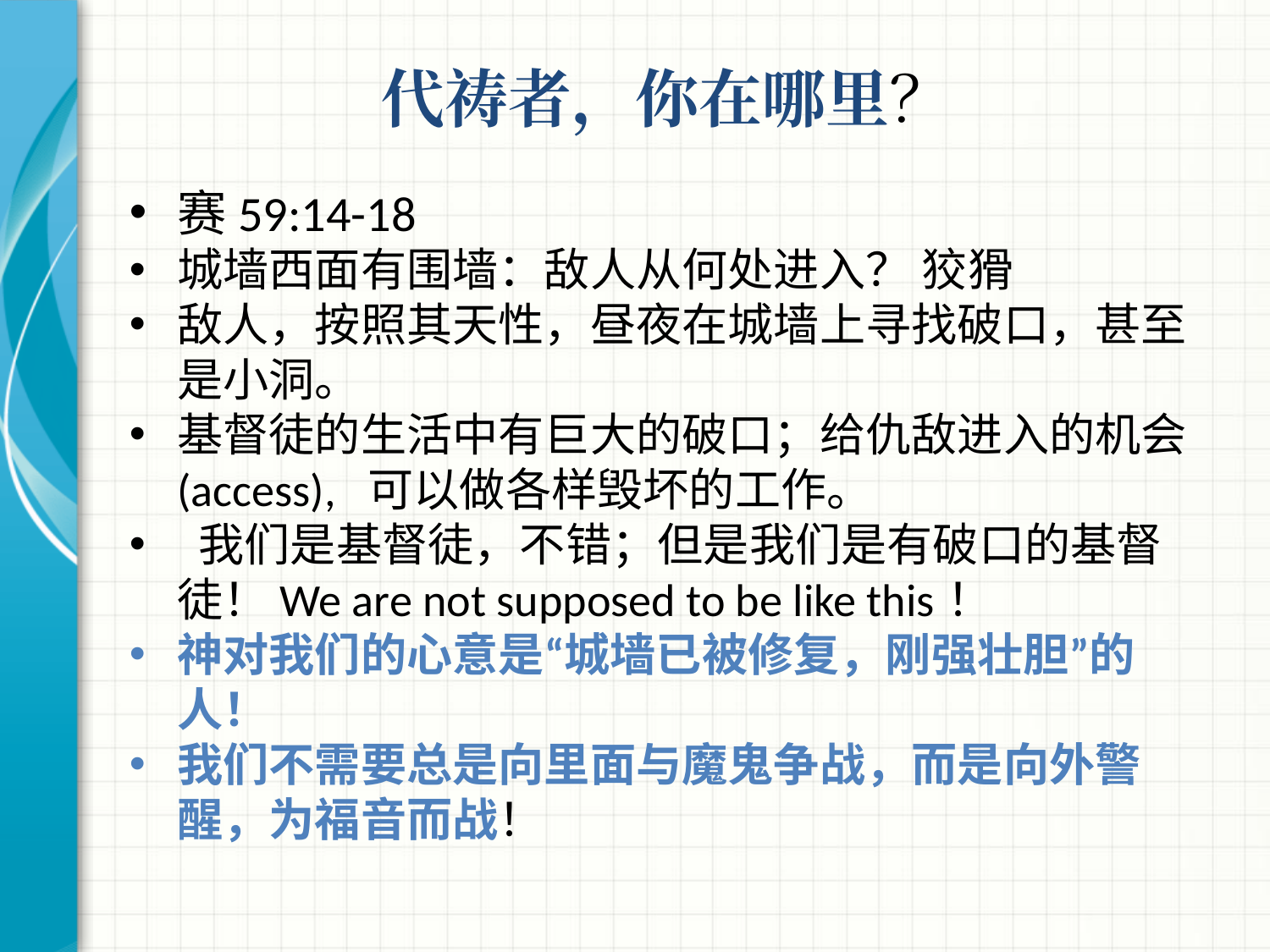

# 代祷者，你在哪里？

赛59:14-18
城墙西面有围墙：敌人从何处进入？ 狡猾
敌人，按照其天性，昼夜在城墙上寻找破口，甚至是小洞。
基督徒的生活中有巨大的破口；给仇敌进入的机会(access),  可以做各样毁坏的工作。
 我们是基督徒，不错；但是我们是有破口的基督徒！We are not supposed to be like this！
神对我们的心意是“城墙已被修复，刚强壮胆”的人！
我们不需要总是向里面与魔鬼争战，而是向外警醒，为福音而战！